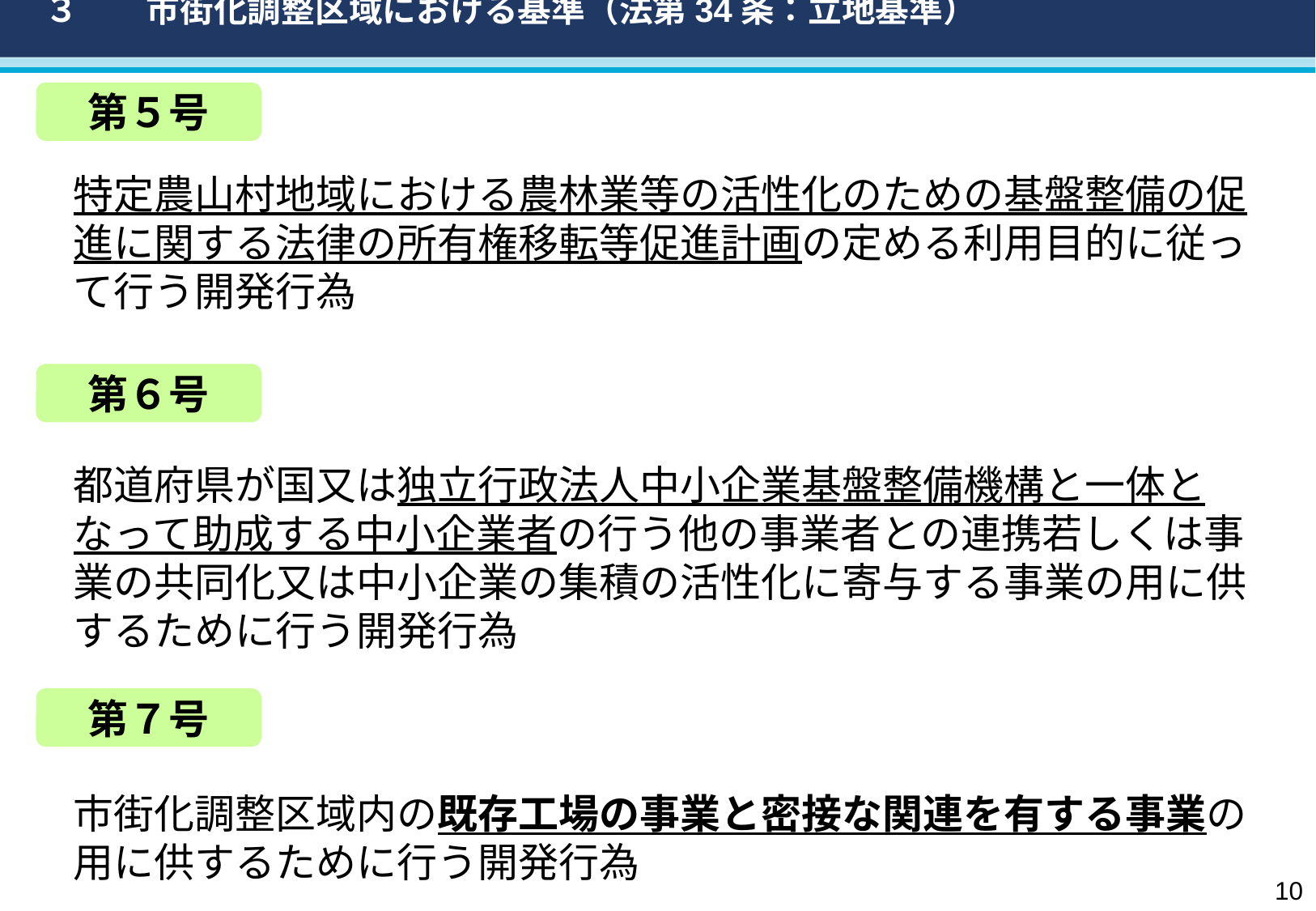

３　　市街化調整区域における基準（法第34条：立地基準）
第５号
特定農山村地域における農林業等の活性化のための基盤整備の促進に関する法律の所有権移転等促進計画の定める利用目的に従って行う開発行為
第６号
都道府県が国又は独立行政法人中小企業基盤整備機構と一体となって助成する中小企業者の行う他の事業者との連携若しくは事業の共同化又は中小企業の集積の活性化に寄与する事業の用に供するために行う開発行為
第７号
市街化調整区域内の既存工場の事業と密接な関連を有する事業の用に供するために行う開発行為
10